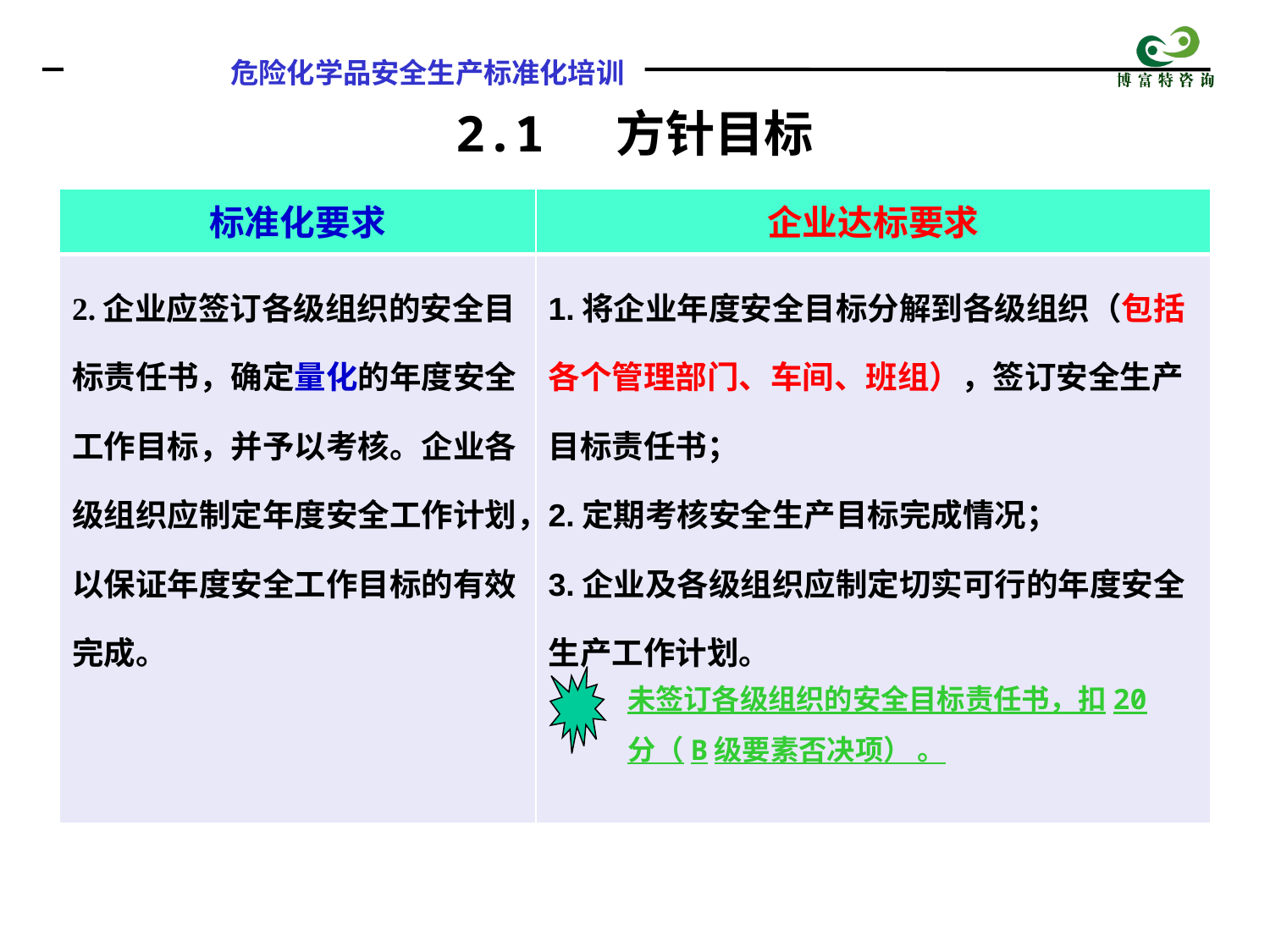

2.1  方针目标
| 标准化要求 | 企业达标要求 |
| --- | --- |
| 2.企业应签订各级组织的安全目标责任书，确定量化的年度安全工作目标，并予以考核。企业各级组织应制定年度安全工作计划，以保证年度安全工作目标的有效完成。 | 1.将企业年度安全目标分解到各级组织（包括各个管理部门、车间、班组），签订安全生产目标责任书； 2.定期考核安全生产目标完成情况； 3.企业及各级组织应制定切实可行的年度安全生产工作计划。 |
未签订各级组织的安全目标责任书，扣20分（B级要素否决项） 。